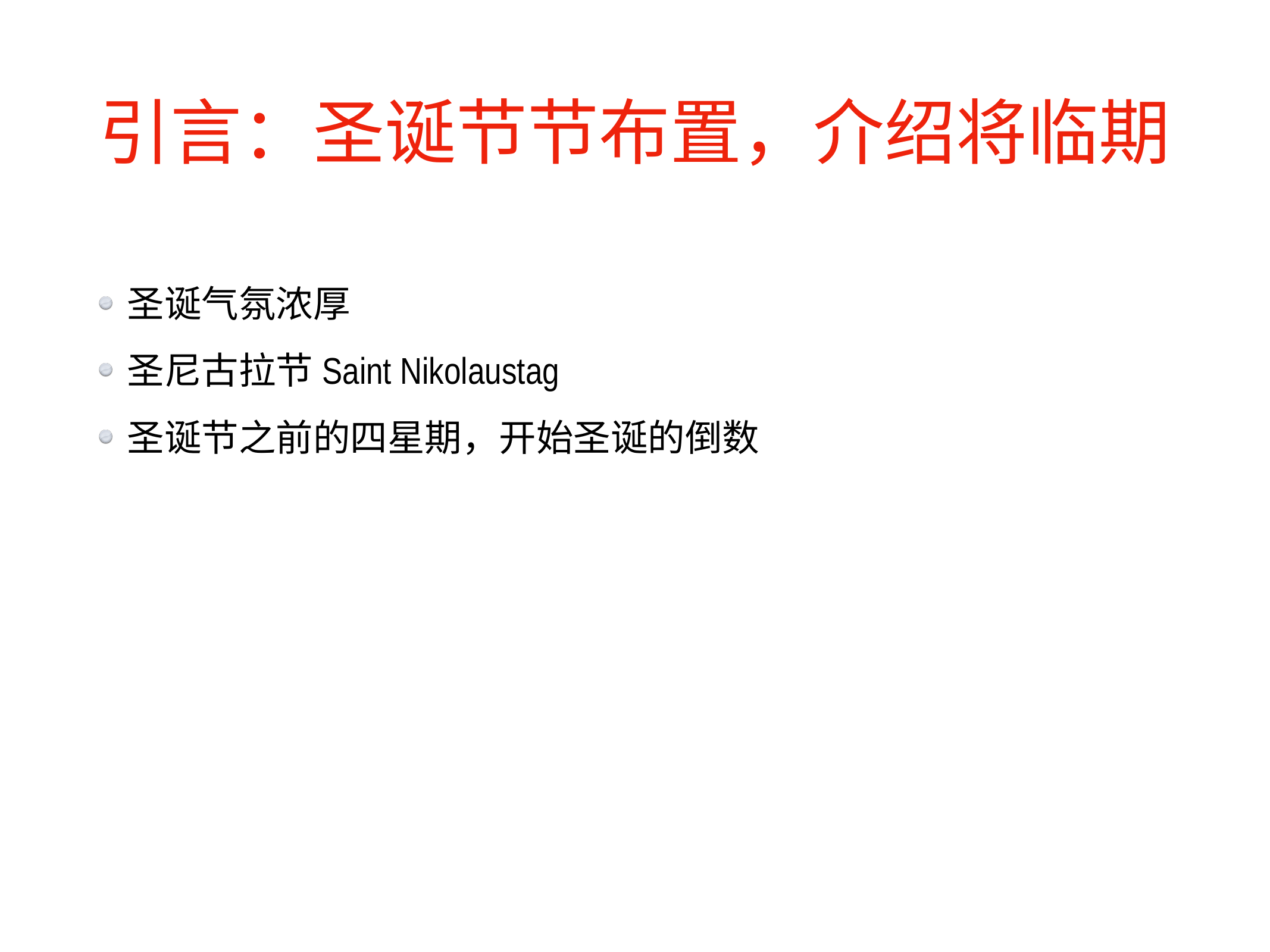

# 引言：圣诞节节布置，介绍将临期
圣诞气氛浓厚
圣尼古拉节Saint Nikolaustag
圣诞节之前的四星期，开始圣诞的倒数